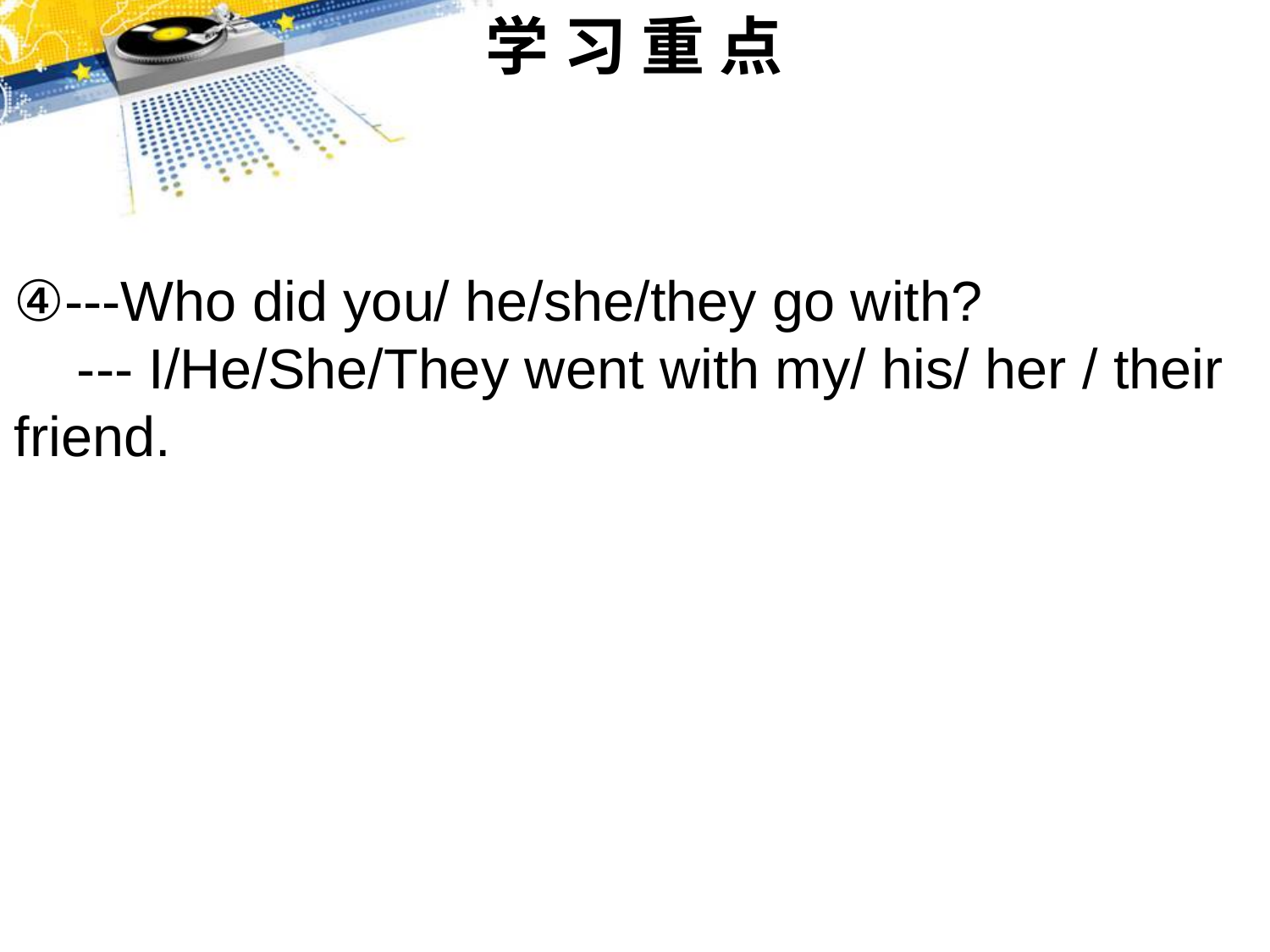

学 习 重 点

④---Who did you/ he/she/they go with?
    --- I/He/She/They went with my/ his/ her / their friend.